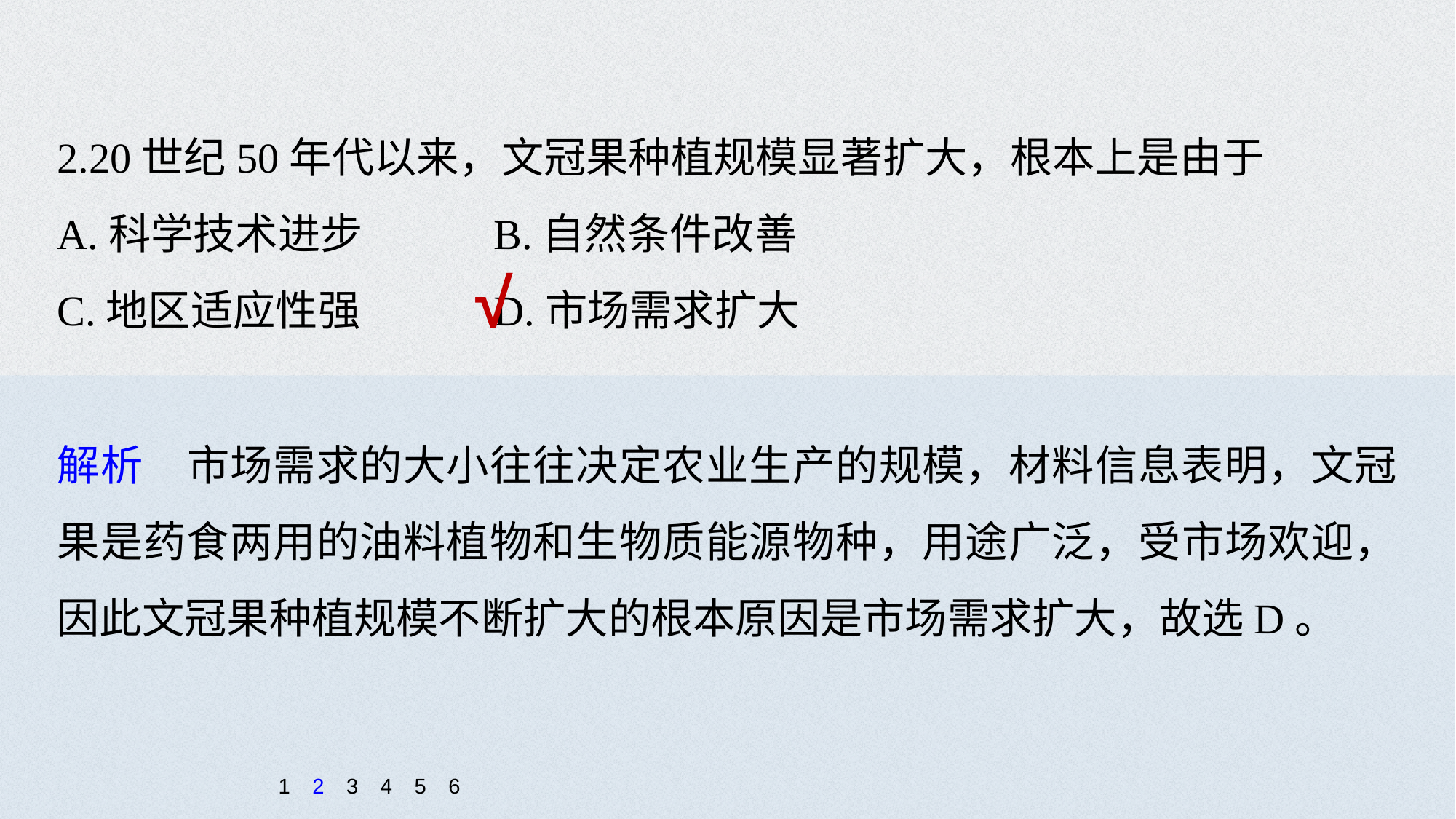

2.20世纪50年代以来，文冠果种植规模显著扩大，根本上是由于
A.科学技术进步  		B.自然条件改善
C.地区适应性强  		D.市场需求扩大
√
解析　市场需求的大小往往决定农业生产的规模，材料信息表明，文冠果是药食两用的油料植物和生物质能源物种，用途广泛，受市场欢迎，因此文冠果种植规模不断扩大的根本原因是市场需求扩大，故选D。
1
2
3
4
5
6